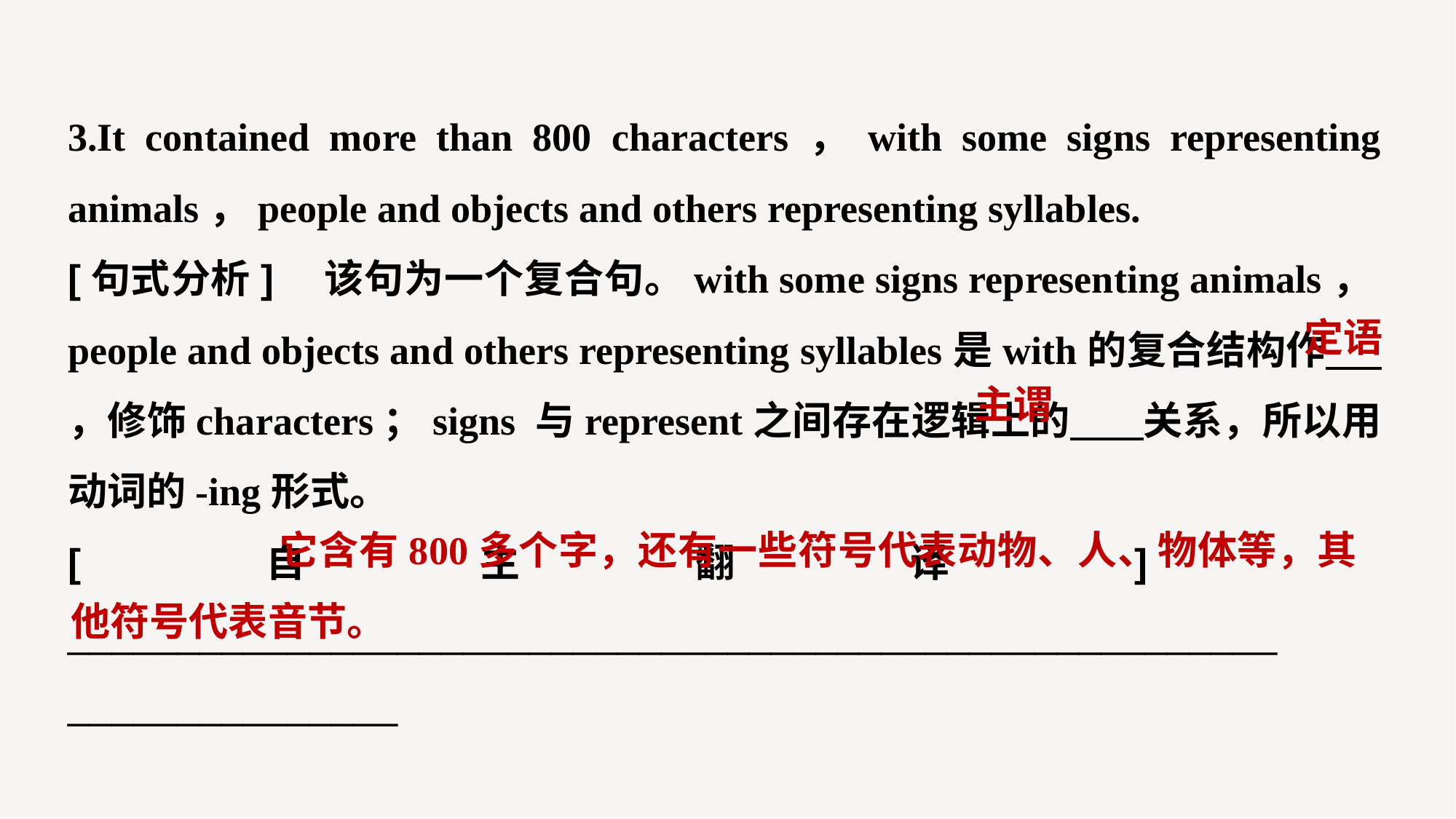

3.It contained more than 800 characters，with some signs representing animals，people and objects and others representing syllables.
[句式分析]　该句为一个复合句。with some signs representing animals，people and objects and others representing syllables是with的复合结构作       ，修饰characters；signs 与represent之间存在逻辑上的        关系，所以用动词的-ing形式。
[自主翻译]　_______________________________________________________
_______________
定语
主谓
                     它含有800多个字，还有一些符号代表动物、人、物体等，其他符号代表音节。